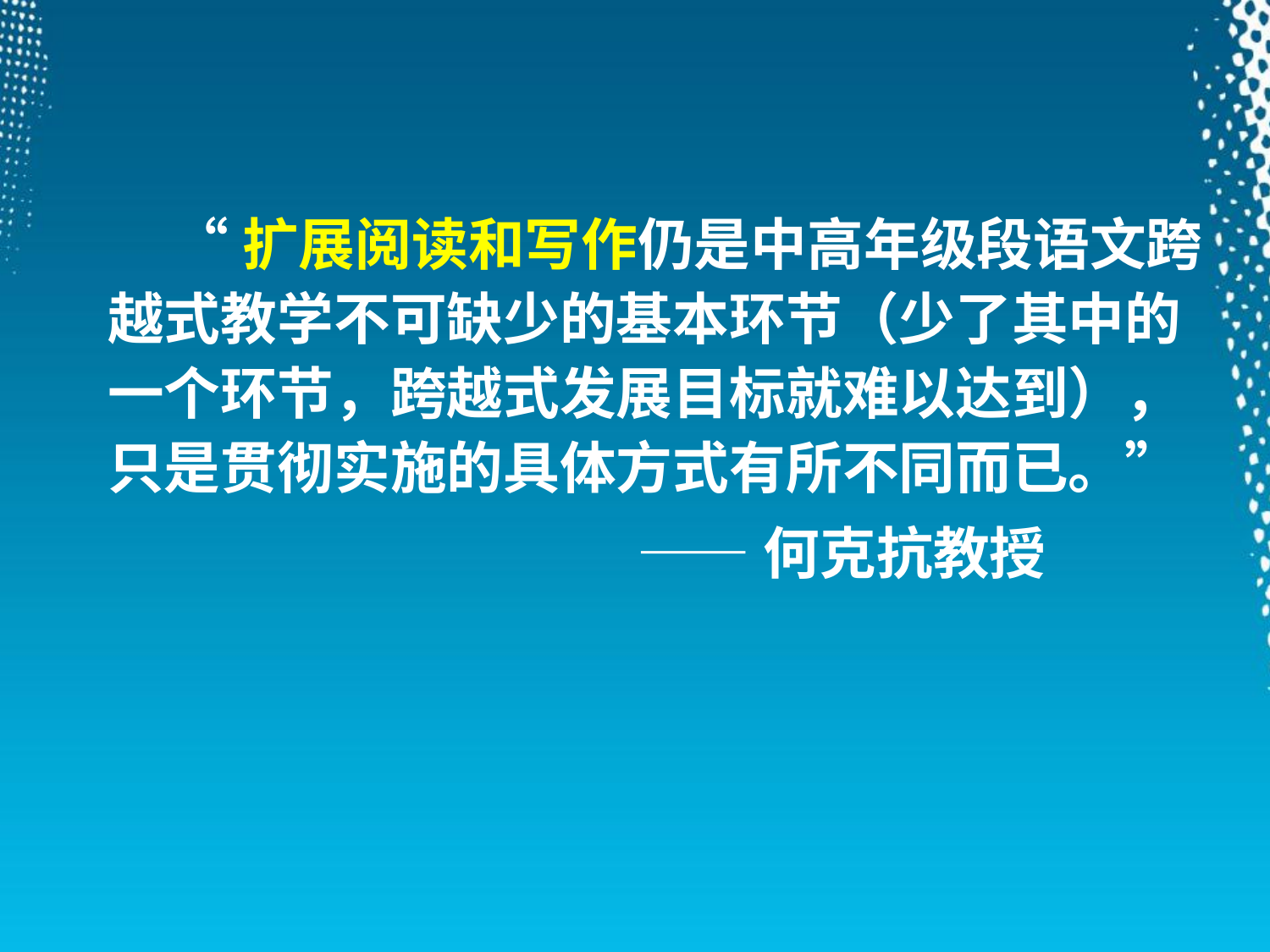

“扩展阅读和写作仍是中高年级段语文跨越式教学不可缺少的基本环节（少了其中的一个环节，跨越式发展目标就难以达到），只是贯彻实施的具体方式有所不同而已。”
                                         ——何克抗教授